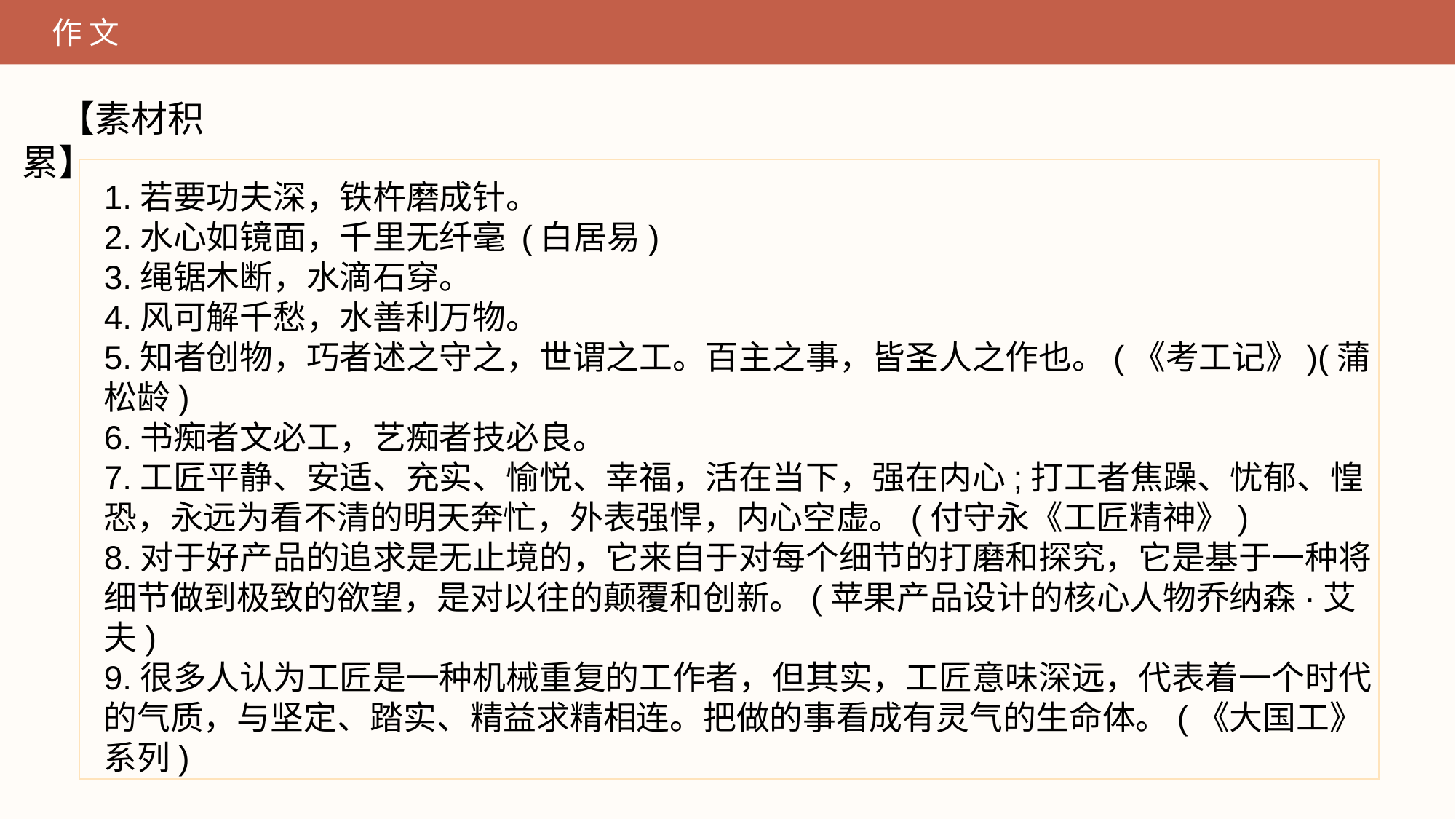

作 文
【素材积累】

1.若要功夫深，铁杵磨成针。
2.水心如镜面，千里无纤毫 (白居易)
3.绳锯木断，水滴石穿。
4.风可解千愁，水善利万物。
5.知者创物，巧者述之守之，世谓之工。百主之事，皆圣人之作也。(《考工记》)(蒲松龄)
6.书痴者文必工，艺痴者技必良。
7.工匠平静、安适、充实、愉悦、幸福，活在当下，强在内心;打工者焦躁、忧郁、惶恐，永远为看不清的明天奔忙，外表强悍，内心空虚。(付守永《工匠精神》)
8.对于好产品的追求是无止境的，它来自于对每个细节的打磨和探究，它是基于一种将细节做到极致的欲望，是对以往的颠覆和创新。(苹果产品设计的核心人物乔纳森·艾夫)
9.很多人认为工匠是一种机械重复的工作者，但其实，工匠意味深远，代表着一个时代的气质，与坚定、踏实、精益求精相连。把做的事看成有灵气的生命体。(《大国工》系列)